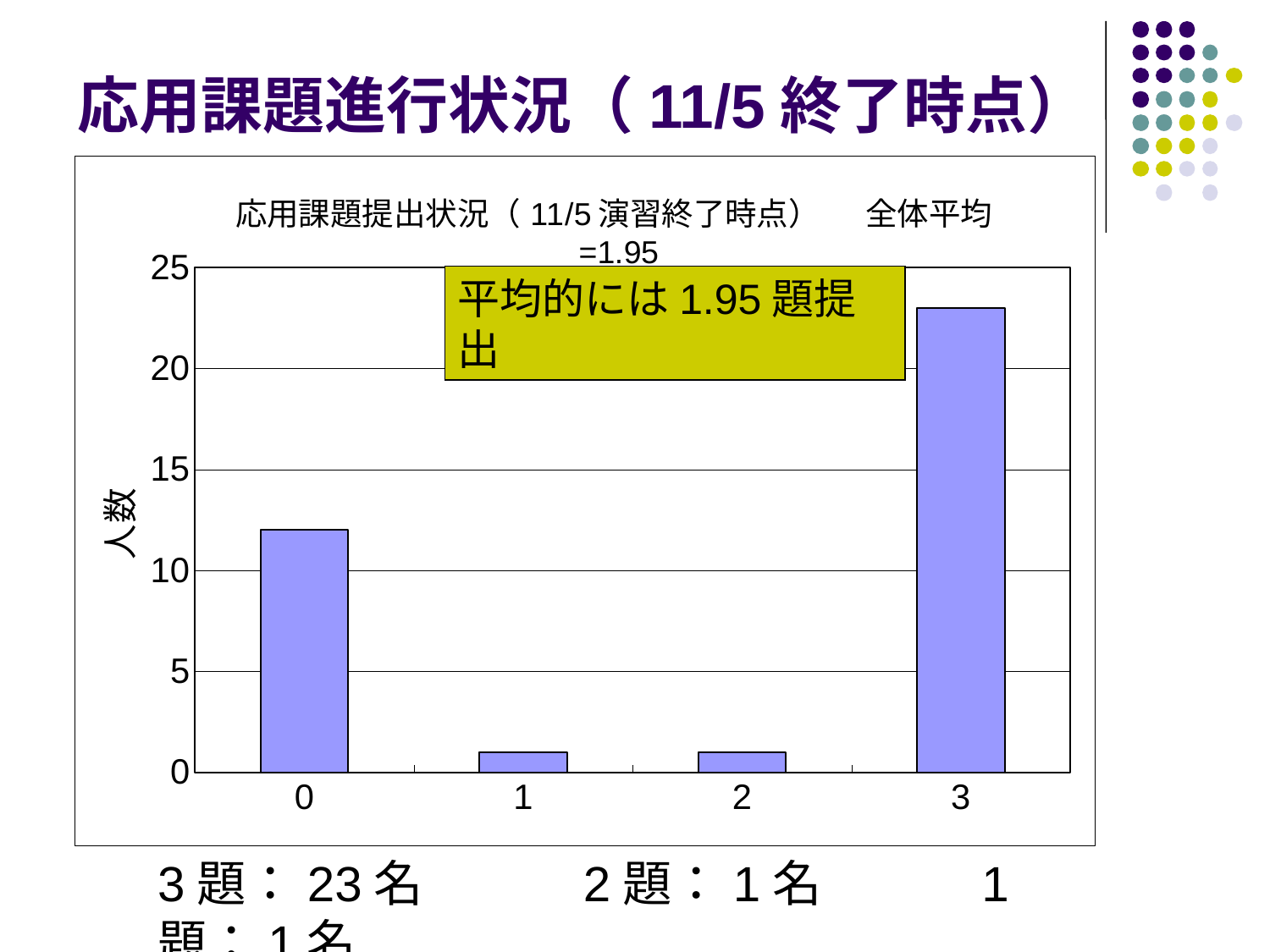

# 応用課題進行状況（11/5終了時点）

### Chart: 応用課題提出状況（11/5演習終了時点）　  全体平均=1.95

| Category |  |
|---|---|
| 0 | 12.0 |
| 1 | 1.0 |
| 2 | 1.0 |
| 3 | 23.0 |
平均的には1.95題提出
3題：23名　　　2題：1名　　　1題：1名